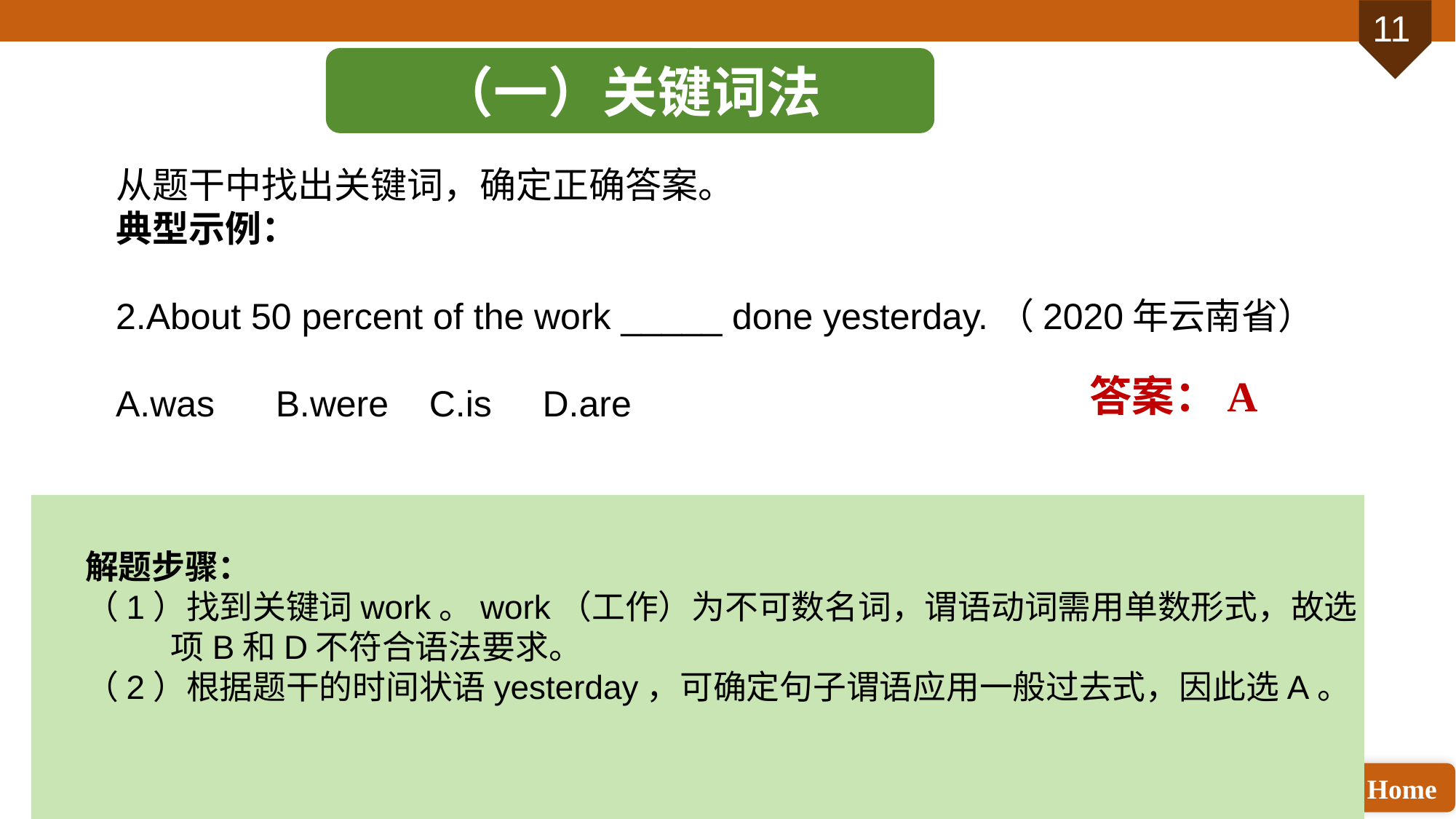

（一）关键词法
从题干中找出关键词，确定正确答案。
典型示例：

2.About 50 percent of the work _____ done yesterday.（2020年云南省）

A.was      B.were    C.is     D.are
答案：A

解题步骤：
（1）找到关键词work。work（工作）为不可数名词，谓语动词需用单数形式，故选项B和D不符合语法要求。
（2）根据题干的时间状语yesterday，可确定句子谓语应用一般过去式，因此选A。